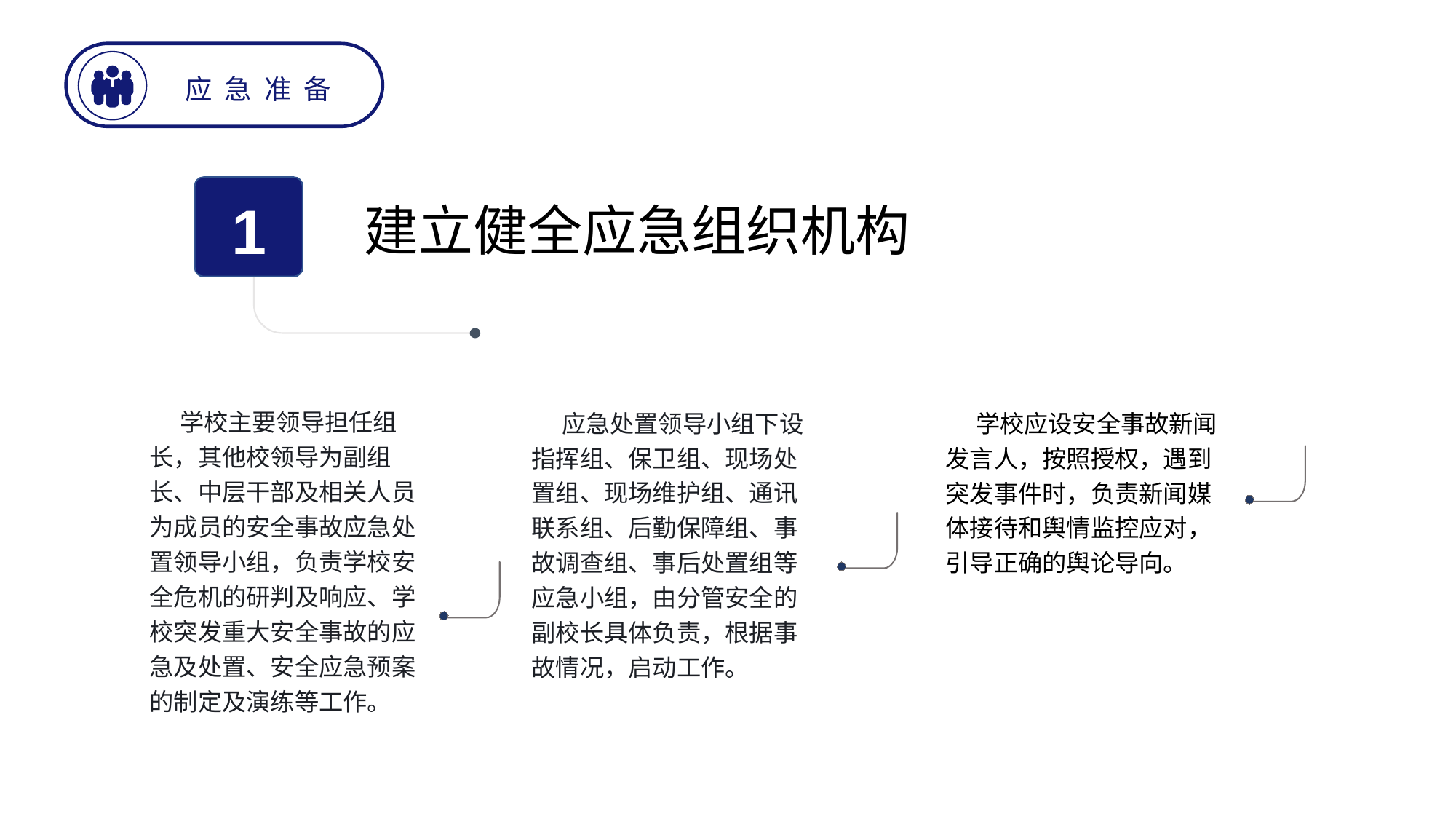

应  急  准  备
1

建立健全应急组织机构

学校主要领导担任组长，其他校领导为副组长、中层干部及相关人员为成员的安全事故应急处置领导小组，负责学校安全危机的研判及响应、学校突发重大安全事故的应急及处置、安全应急预案的制定及演练等工作。
应急处置领导小组下设指挥组、保卫组、现场处置组、现场维护组、通讯联系组、后勤保障组、事故调查组、事后处置组等应急小组，由分管安全的副校长具体负责，根据事故情况，启动工作。
学校应设安全事故新闻发言人，按照授权，遇到突发事件时，负责新闻媒体接待和舆情监控应对，引导正确的舆论导向。